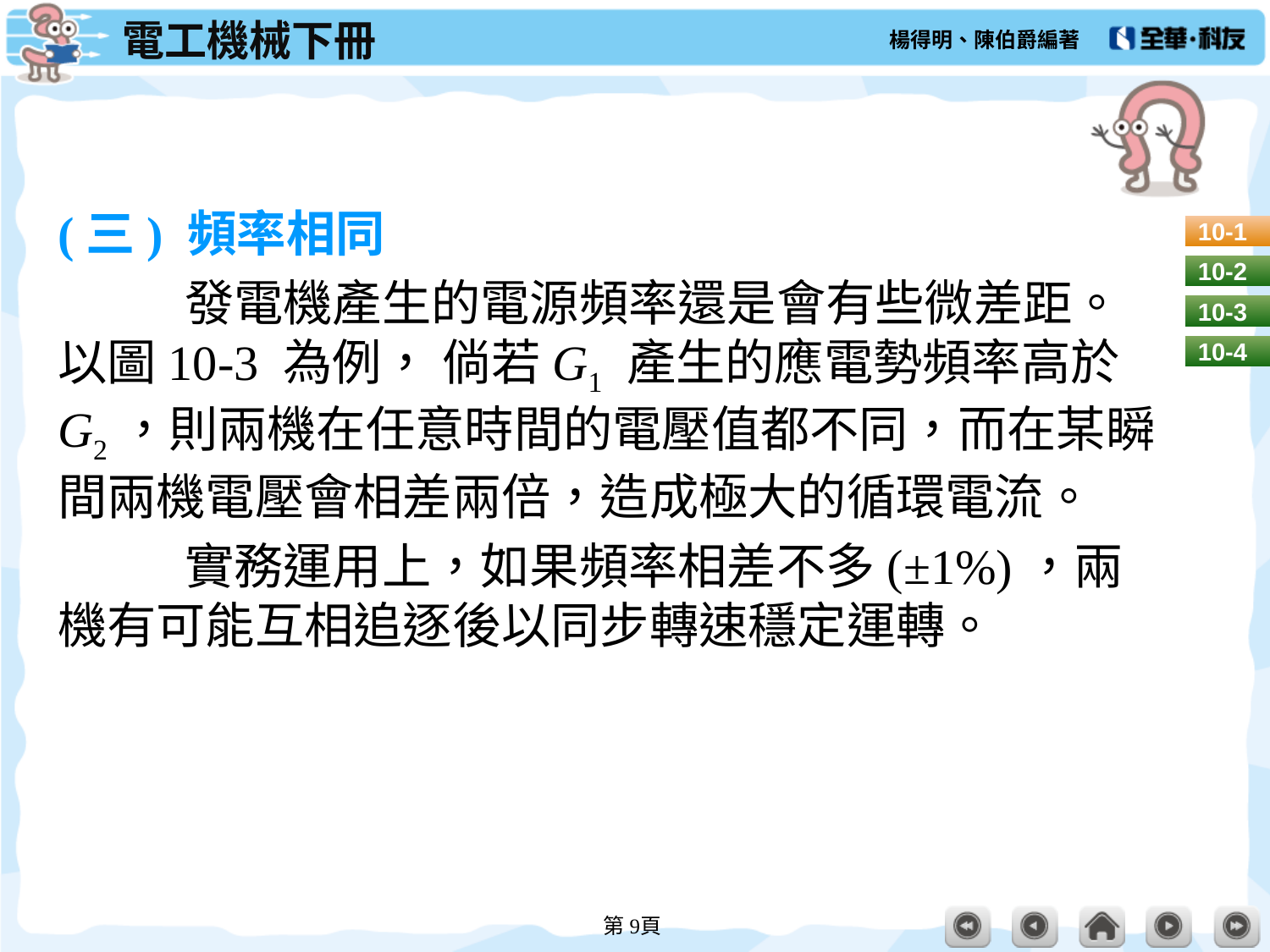

#
(三) 頻率相同
	發電機產生的電源頻率還是會有些微差距。以圖10-3 為例， 倘若G1 產生的應電勢頻率高於G2，則兩機在任意時間的電壓值都不同，而在某瞬間兩機電壓會相差兩倍，造成極大的循環電流。
	實務運用上，如果頻率相差不多(±1%)，兩機有可能互相追逐後以同步轉速穩定運轉。